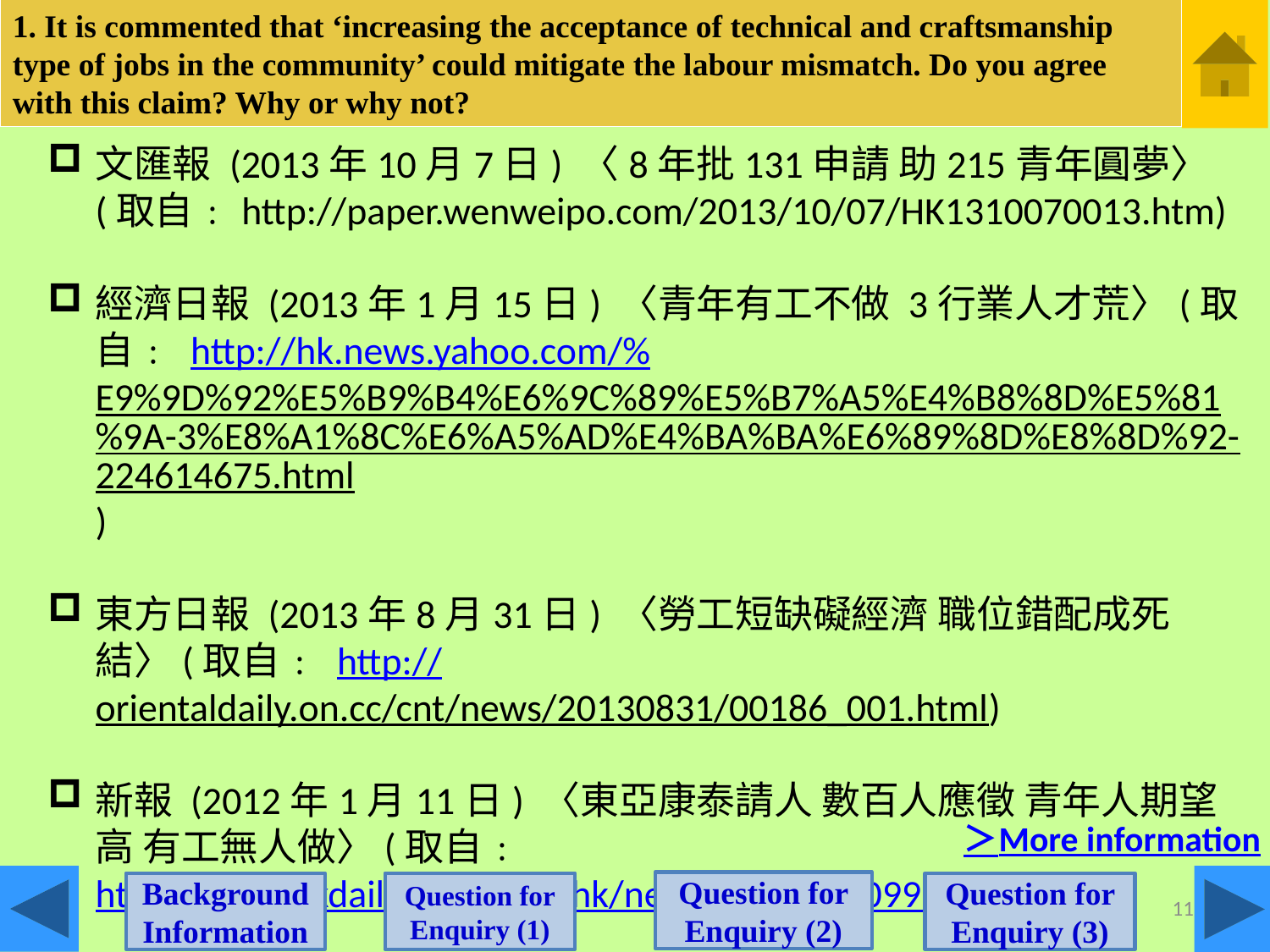

1. It is commented that ‘increasing the acceptance of technical and craftsmanship type of jobs in the community’ could mitigate the labour mismatch. Do you agree with this claim? Why or why not?

文匯報 (2013年10月7日) 〈8年批131申請 助215青年圓夢〉 (取自﹕http://paper.wenweipo.com/2013/10/07/HK1310070013.htm)

經濟日報 (2013年1月15日) 〈青年有工不做 3行業人才荒〉(取自﹕ http://hk.news.yahoo.com/%E9%9D%92%E5%B9%B4%E6%9C%89%E5%B7%A5%E4%B8%8D%E5%81%9A-3%E8%A1%8C%E6%A5%AD%E4%BA%BA%E6%89%8D%E8%8D%92-224614675.html)

東方日報 (2013年8月31日) 〈勞工短缺礙經濟 職位錯配成死結〉(取自﹕ http://orientaldaily.on.cc/cnt/news/20130831/00186_001.html)

新報 (2012年1月11日) 〈東亞康泰請人 數百人應徵 青年人期望高 有工無人做〉(取自﹕ http://www.hkdailynews.com.hk/news.php?id=90997)

＞More information

Question for Enquiry (2)
Question for Enquiry (1)
Background Information

Question for Enquiry (3)

11